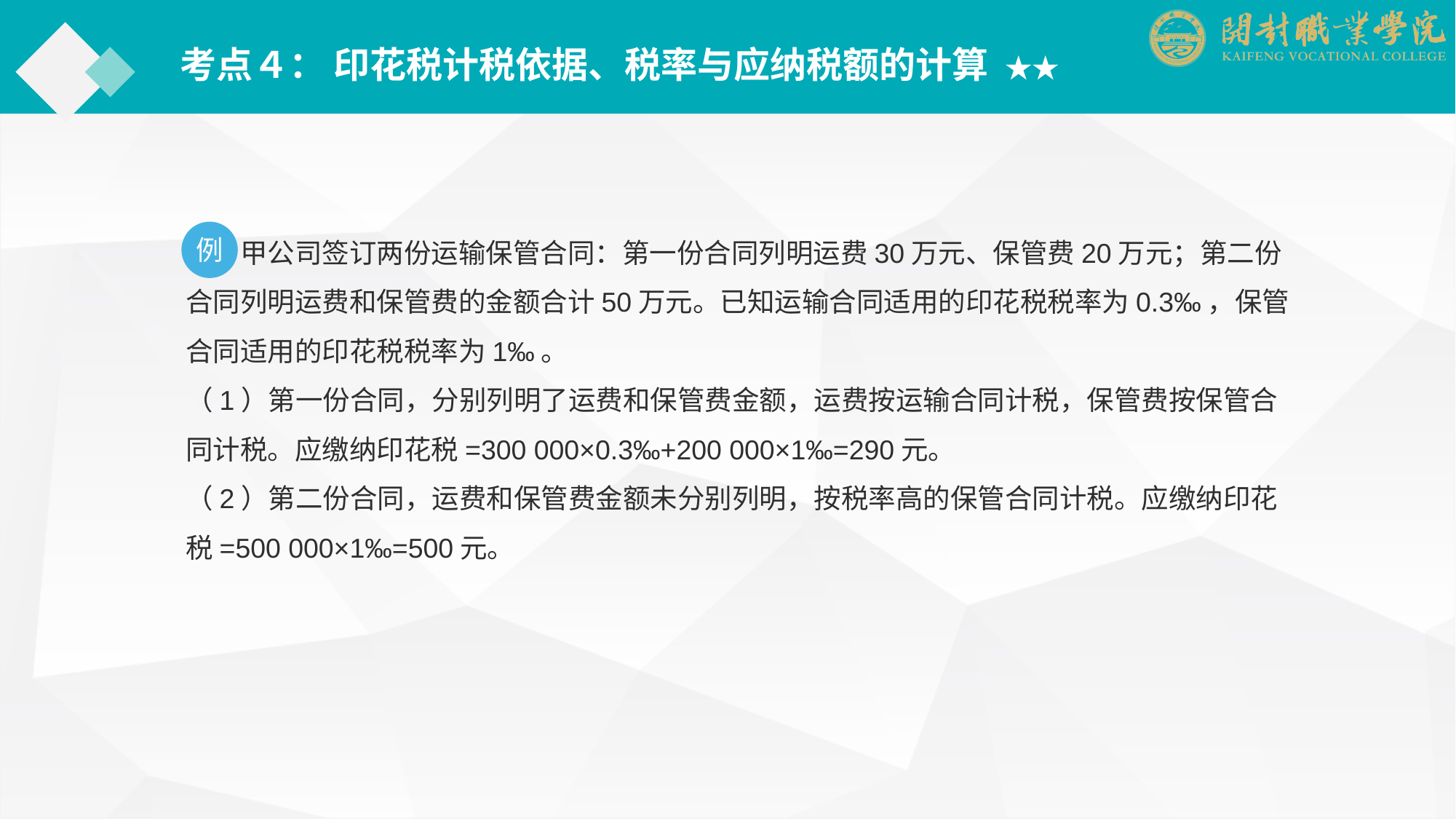

考点４： 印花税计税依据、税率与应纳税额的计算  ★★
　　甲公司签订两份运输保管合同：第一份合同列明运费30万元、保管费20万元；第二份合同列明运费和保管费的金额合计50万元。已知运输合同适用的印花税税率为0.3‰，保管合同适用的印花税税率为1‰。
（1）第一份合同，分别列明了运费和保管费金额，运费按运输合同计税，保管费按保管合同计税。应缴纳印花税=300 000×0.3‰+200 000×1‰=290元。
（2）第二份合同，运费和保管费金额未分别列明，按税率高的保管合同计税。应缴纳印花税=500 000×1‰=500元。

例